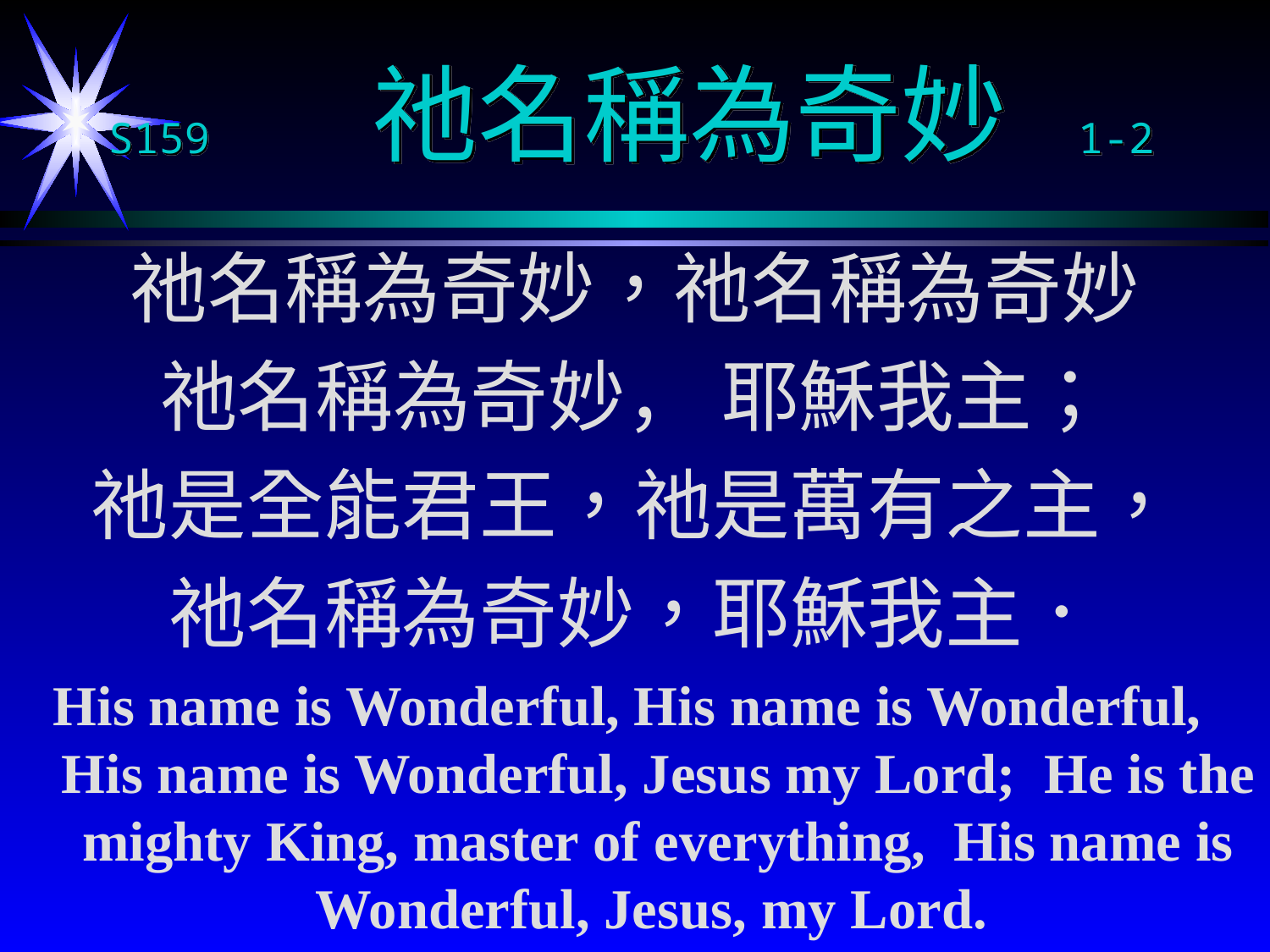

# S159      祂名稱為奇妙   1-2
祂名稱為奇妙，祂名稱為奇妙
祂名稱為奇妙， 耶穌我主；
祂是全能君王，祂是萬有之主，
祂名稱為奇妙，耶穌我主．
His name is Wonderful, His name is Wonderful,  His name is Wonderful, Jesus my Lord;  He is the mighty King, master of everything,  His name is Wonderful, Jesus, my Lord.